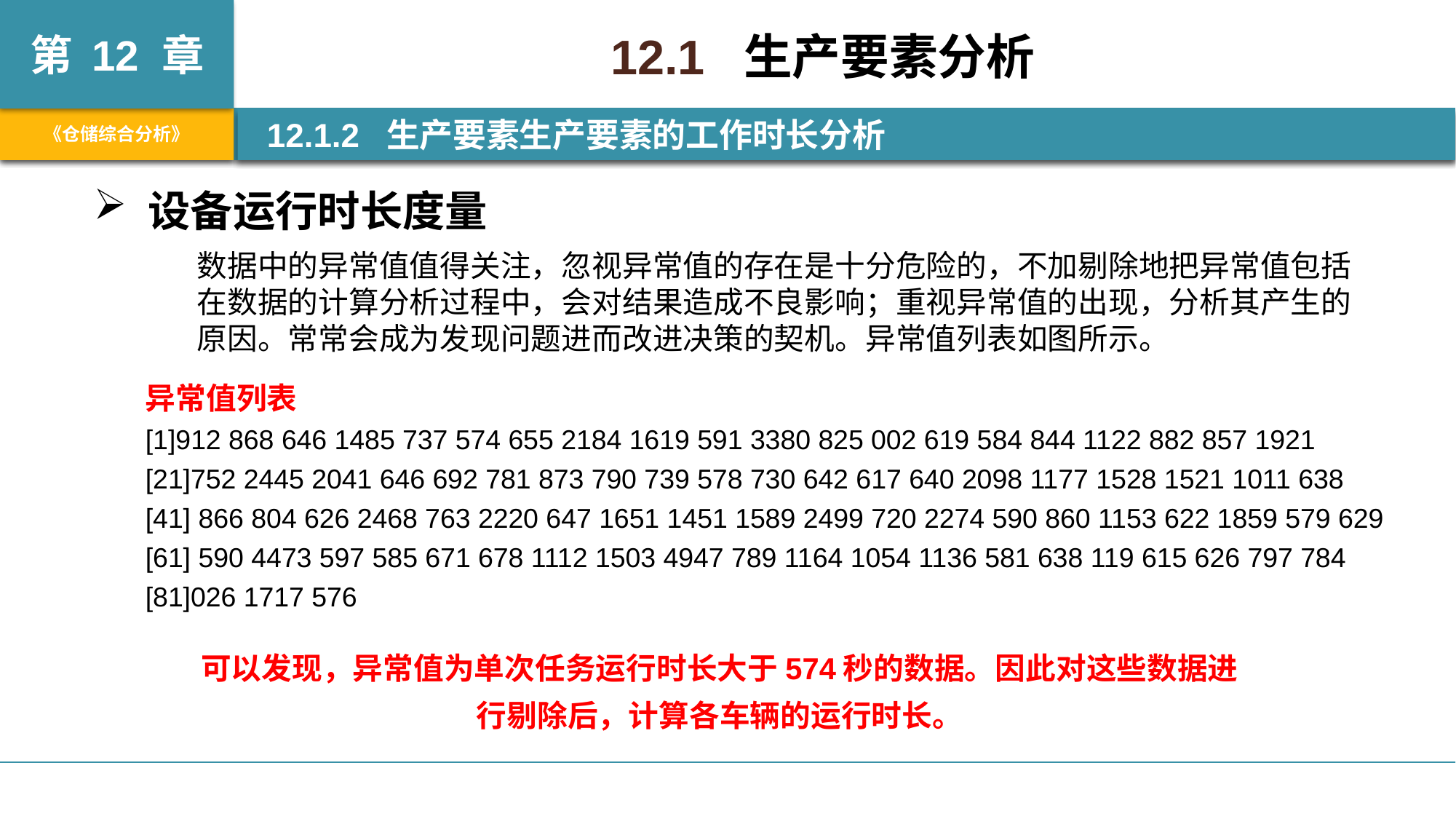

12.1  生产要素分析
  12.1.2  生产要素生产要素的工作时长分析
设备运行时长度量
数据中的异常值值得关注，忽视异常值的存在是十分危险的，不加剔除地把异常值包括在数据的计算分析过程中，会对结果造成不良影响；重视异常值的出现，分析其产生的原因。常常会成为发现问题进而改进决策的契机。异常值列表如图所示。
异常值列表
[1]912 868 646 1485 737 574 655 2184 1619 591 3380 825 002 619 584 844 1122 882 857 1921
[21]752 2445 2041 646 692 781 873 790 739 578 730 642 617 640 2098 1177 1528 1521 1011 638
[41] 866 804 626 2468 763 2220 647 1651 1451 1589 2499 720 2274 590 860 1153 622 1859 579 629
[61] 590 4473 597 585 671 678 1112 1503 4947 789 1164 1054 1136 581 638 119 615 626 797 784
[81]026 1717 576
可以发现，异常值为单次任务运行时长大于574秒的数据。因此对这些数据进行剔除后，计算各车辆的运行时长。